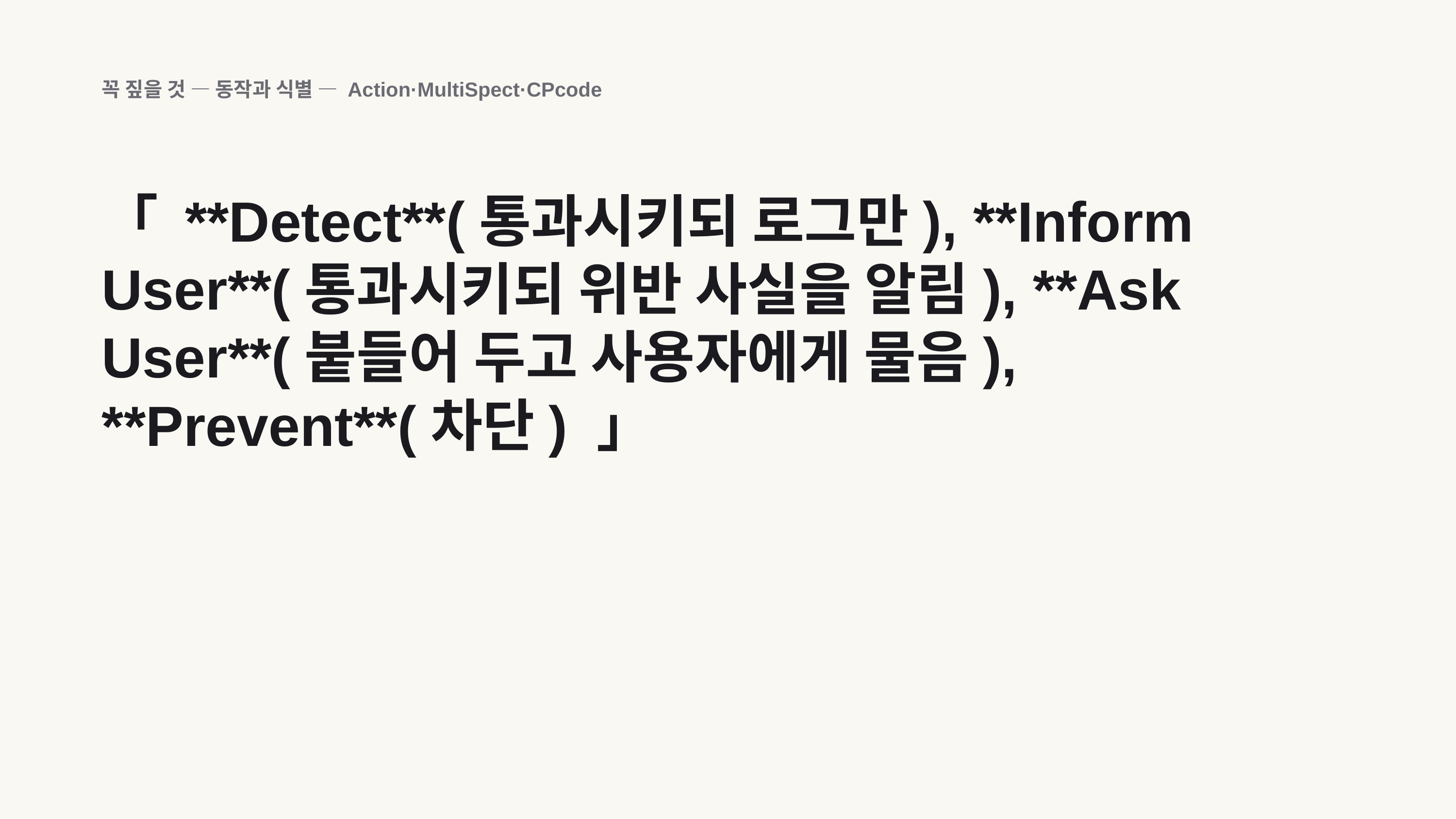

꼭 짚을 것 — 동작과 식별 — Action·MultiSpect·CPcode
「 **Detect**(통과시키되 로그만), **Inform User**(통과시키되 위반 사실을 알림), **Ask User**(붙들어 두고 사용자에게 물음), **Prevent**(차단) 」